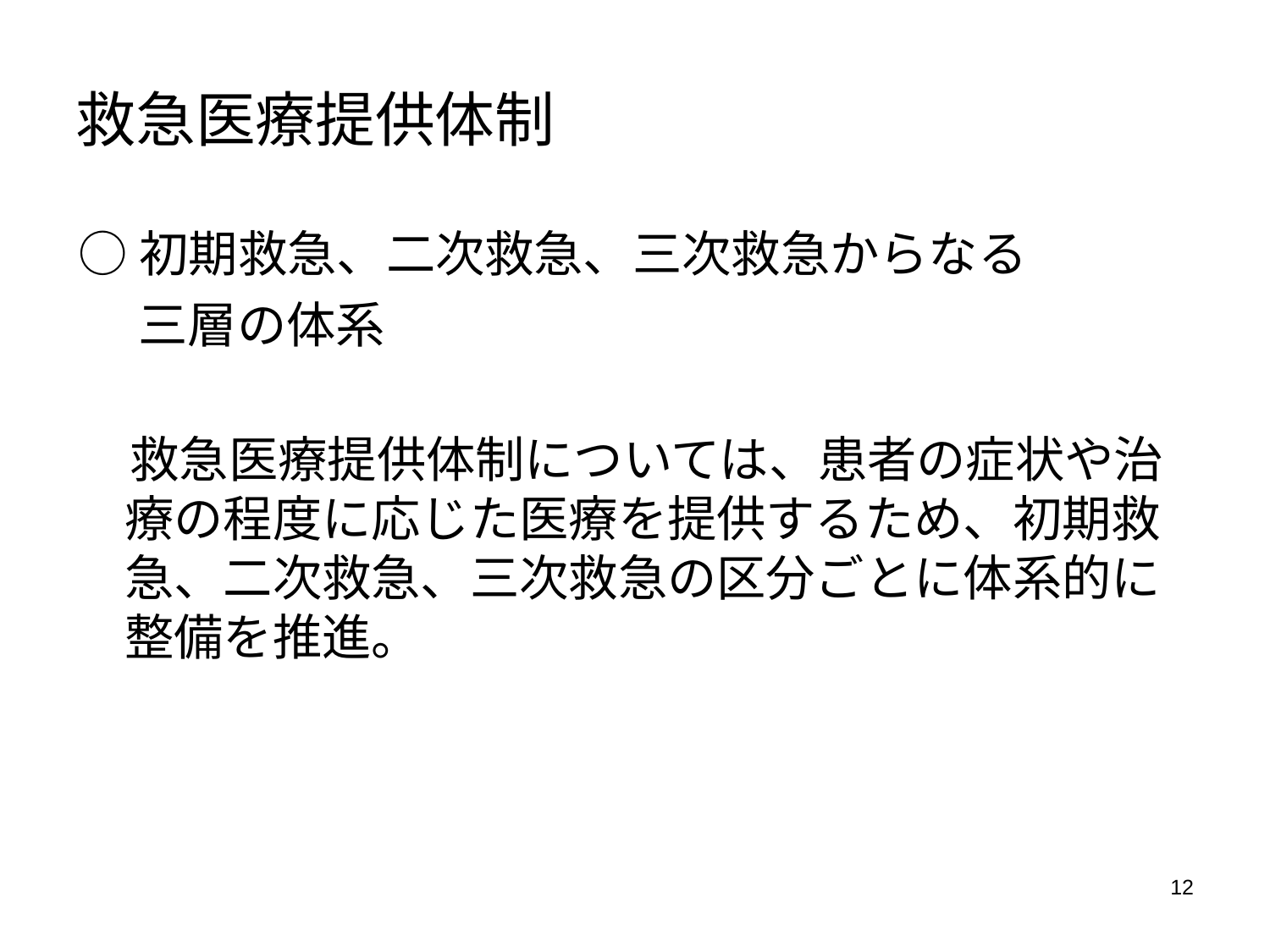

救急医療提供体制
○初期救急、二次救急、三次救急からなる
　 三層の体系

　 救急医療提供体制については、患者の症状や治療の程度に応じた医療を提供するため、初期救急、二次救急、三次救急の区分ごとに体系的に整備を推進。
12